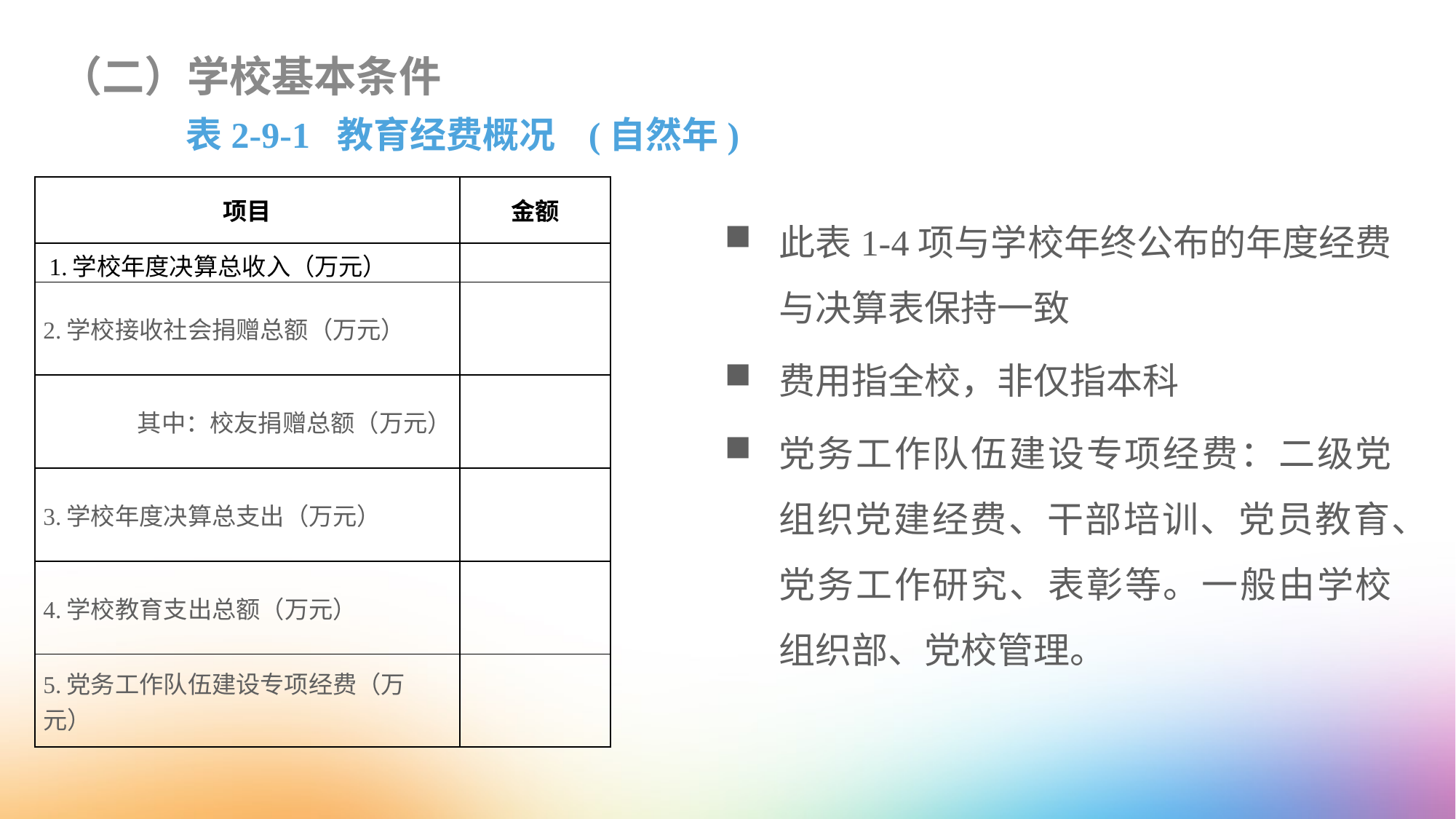

（二）学校基本条件
表2-9-1  教育经费概况   (自然年)
| 项目 | 金额 |
| --- | --- |
| 1.学校年度决算总收入（万元） |  |
| 2.学校接收社会捐赠总额（万元） |  |
| 其中：校友捐赠总额（万元） |  |
| 3.学校年度决算总支出（万元） |  |
| 4.学校教育支出总额（万元） |  |
| 5.党务工作队伍建设专项经费（万元） |  |
此表1-4项与学校年终公布的年度经费与决算表保持一致
费用指全校，非仅指本科
党务工作队伍建设专项经费：二级党组织党建经费、干部培训、党员教育、党务工作研究、表彰等。一般由学校组织部、党校管理。